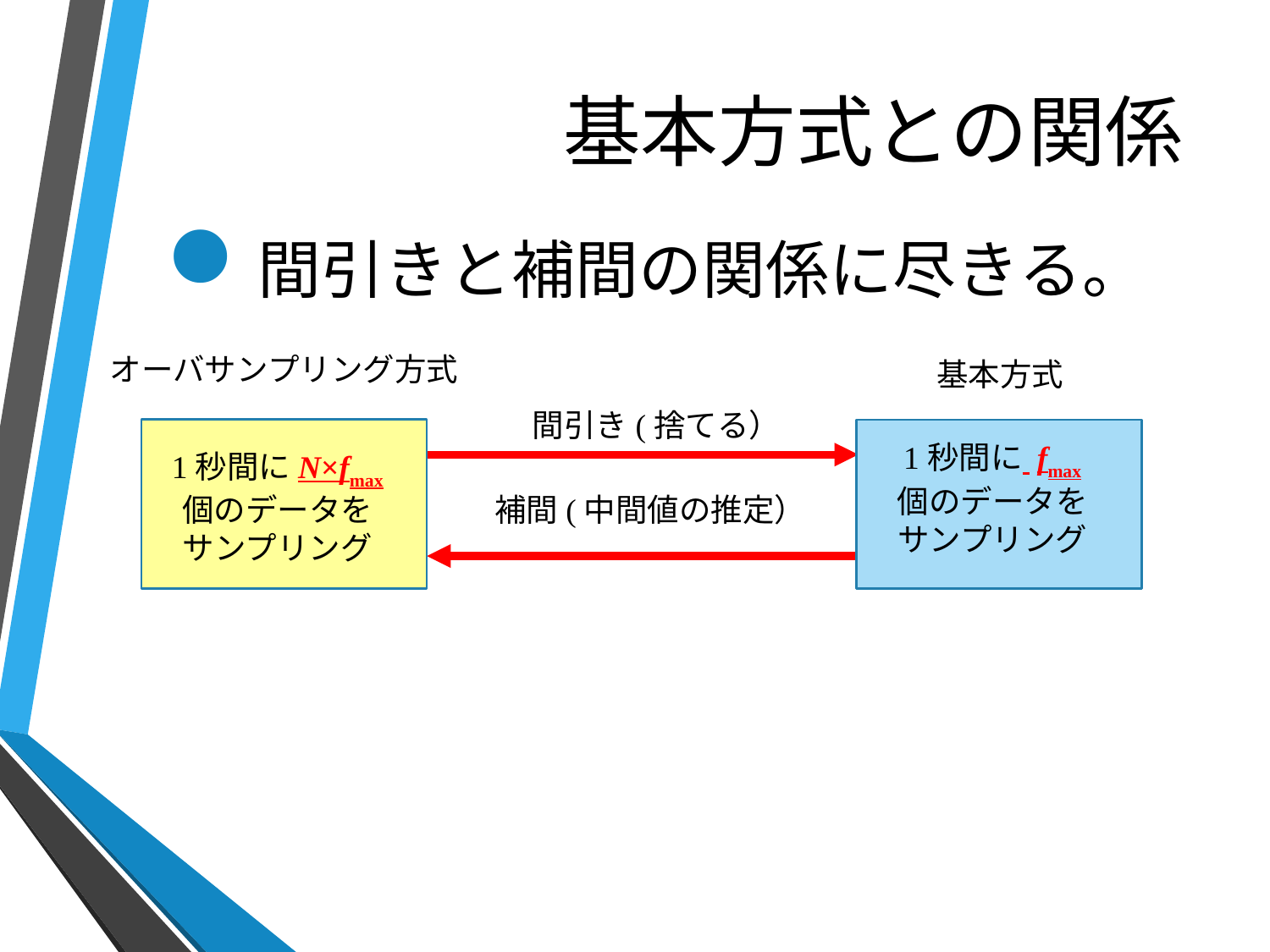

# 基本方式との関係
間引きと補間の関係に尽きる。
オーバサンプリング方式
基本方式
間引き(捨てる）

1秒間に fmax
個のデータを
サンプリング
1秒間にN×fmax
個のデータを
サンプリング
補間(中間値の推定）